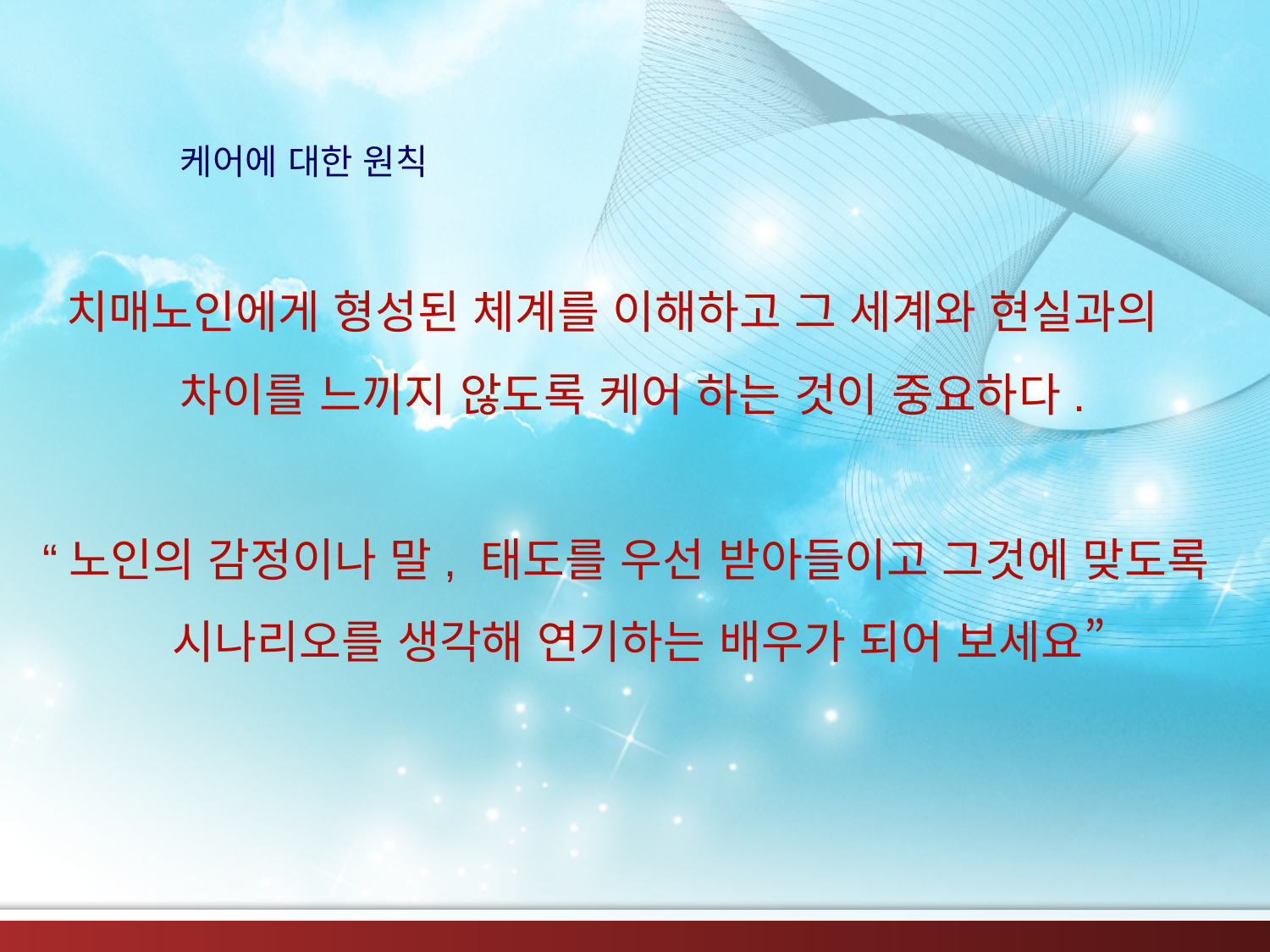

케어에 대한 원칙
# 치매노인에게 형성된 체계를 이해하고 그 세계와 현실과의 차이를 느끼지 않도록 케어 하는 것이 중요하다. “노인의 감정이나 말, 태도를 우선 받아들이고 그것에 맞도록 시나리오를 생각해 연기하는 배우가 되어 보세요”